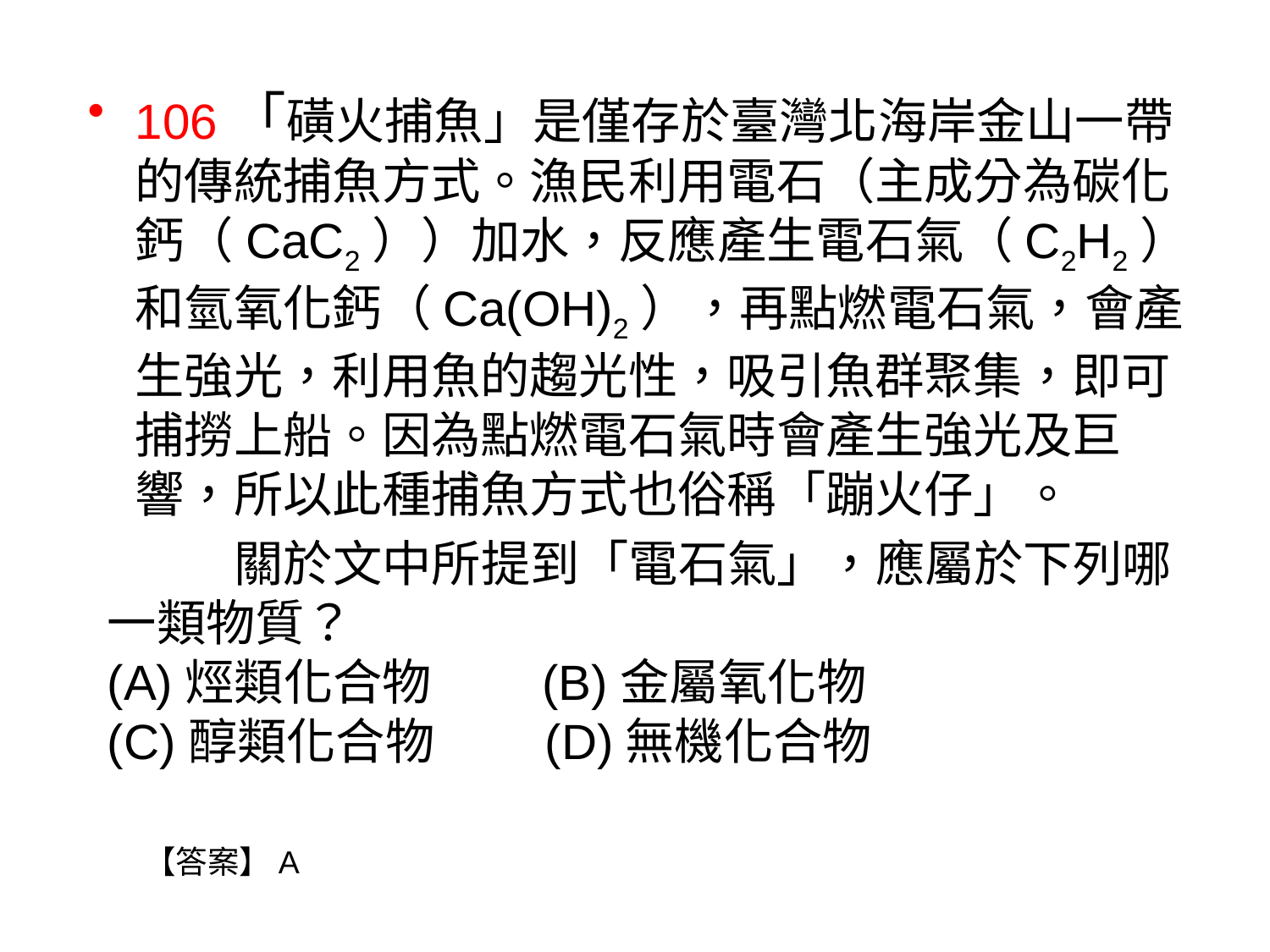

106「磺火捕魚」是僅存於臺灣北海岸金山一帶的傳統捕魚方式。漁民利用電石（主成分為碳化鈣（CaC2））加水，反應產生電石氣（C2H2）和氫氧化鈣（Ca(OH)2），再點燃電石氣，會產生強光，利用魚的趨光性，吸引魚群聚集，即可捕撈上船。因為點燃電石氣時會產生強光及巨響，所以此種捕魚方式也俗稱「蹦火仔」。
	關於文中所提到「電石氣」，應屬於下列哪一類物質？
(A)烴類化合物　　(B)金屬氧化物
(C)醇類化合物　　(D)無機化合物
【答案】A